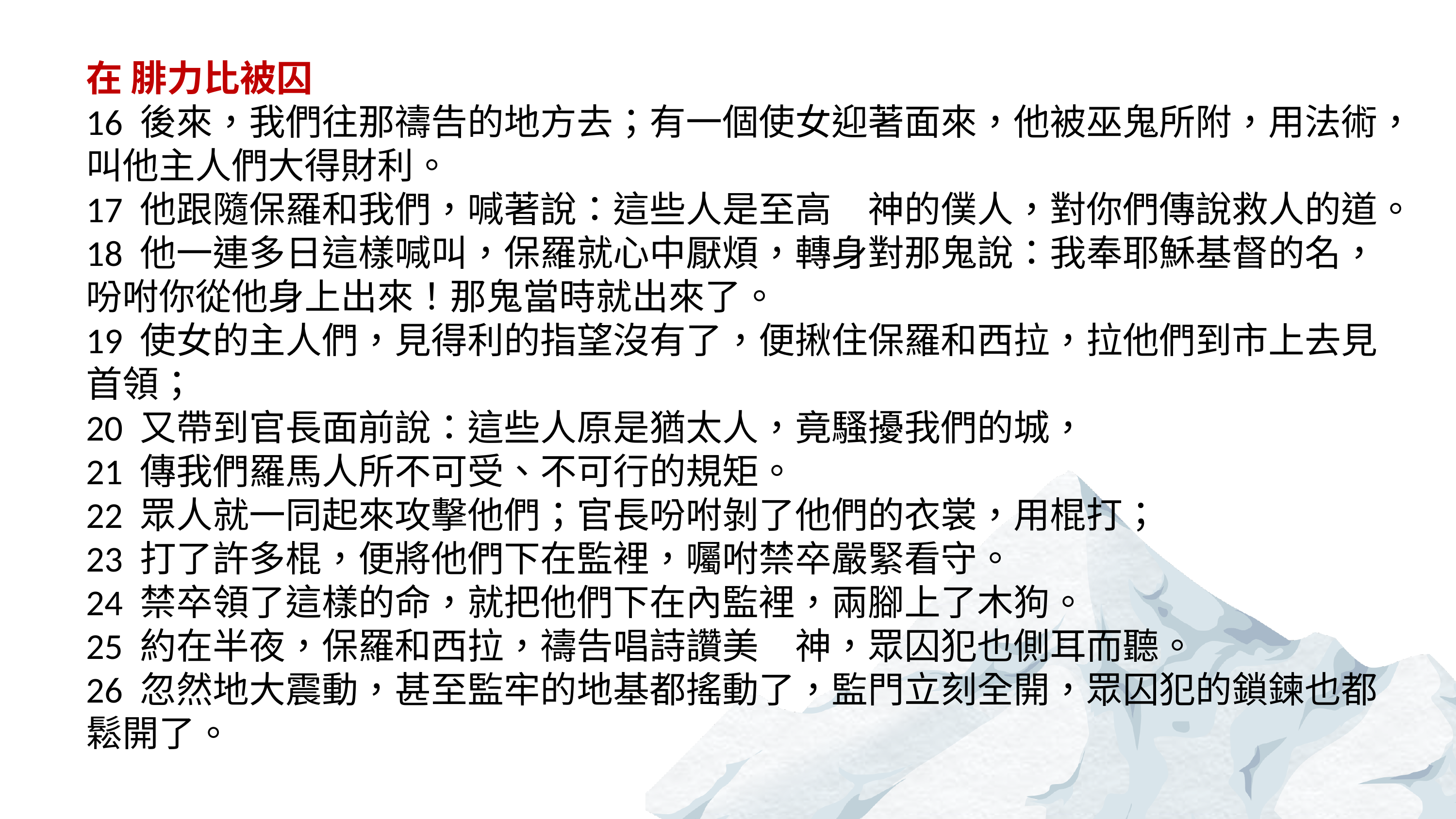

在 腓力比被囚
16 後來，我們往那禱告的地方去；有一個使女迎著面來，他被巫鬼所附，用法術，叫他主人們大得財利。
17 他跟隨保羅和我們，喊著說：這些人是至高　神的僕人，對你們傳說救人的道。
18 他一連多日這樣喊叫，保羅就心中厭煩，轉身對那鬼說：我奉耶穌基督的名，吩咐你從他身上出來！那鬼當時就出來了。
19 使女的主人們，見得利的指望沒有了，便揪住保羅和西拉，拉他們到市上去見首領；
20 又帶到官長面前說：這些人原是猶太人，竟騷擾我們的城，
21 傳我們羅馬人所不可受、不可行的規矩。
22 眾人就一同起來攻擊他們；官長吩咐剝了他們的衣裳，用棍打；
23 打了許多棍，便將他們下在監裡，囑咐禁卒嚴緊看守。
24 禁卒領了這樣的命，就把他們下在內監裡，兩腳上了木狗。
25 約在半夜，保羅和西拉，禱告唱詩讚美　神，眾囚犯也側耳而聽。
26 忽然地大震動，甚至監牢的地基都搖動了，監門立刻全開，眾囚犯的鎖鍊也都鬆開了。